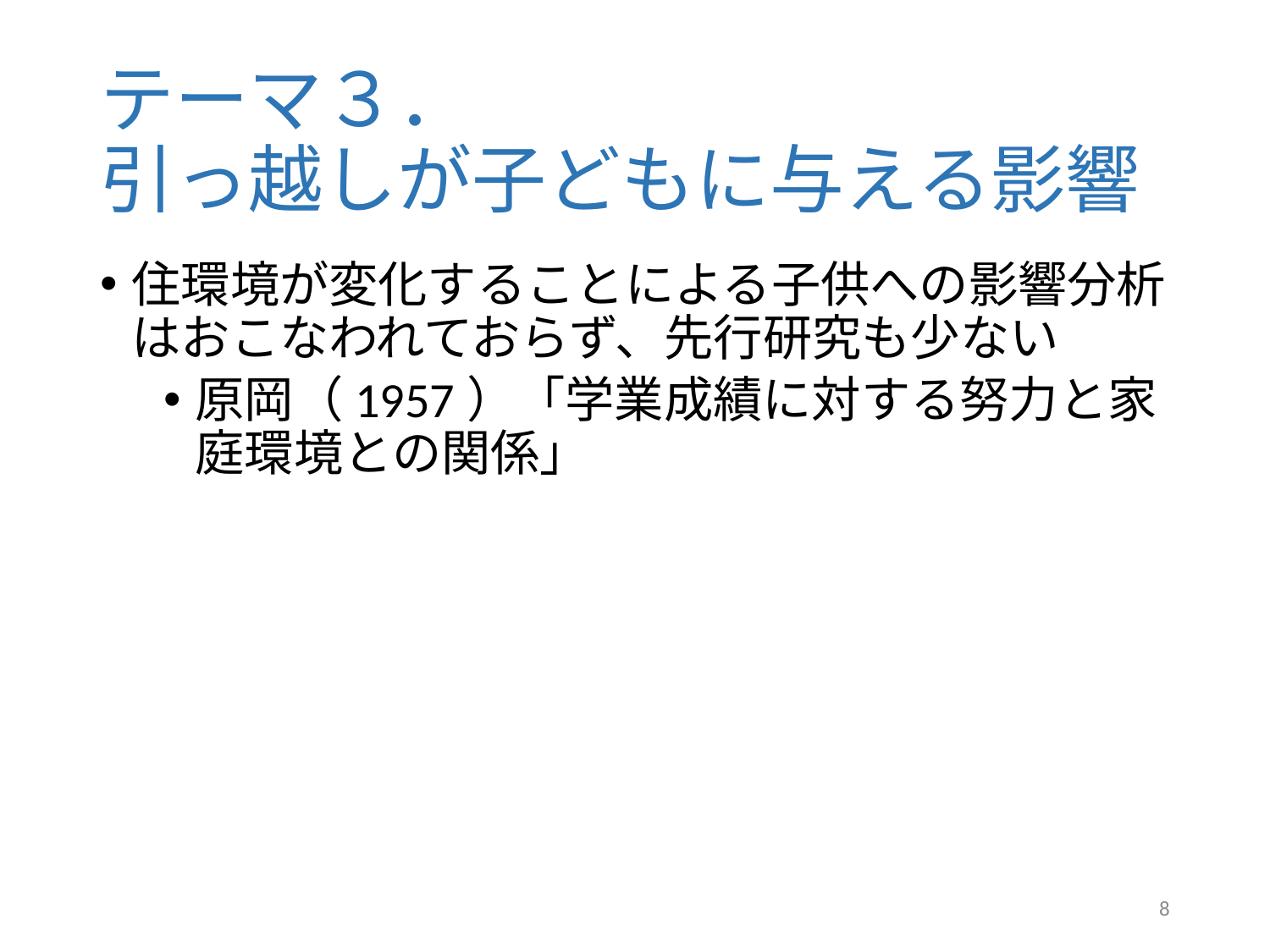

# テーマ３． 引っ越しが子どもに与える影響
住環境が変化することによる子供への影響分析はおこなわれておらず、先行研究も少ない
原岡（1957）「学業成績に対する努力と家庭環境との関係」
8